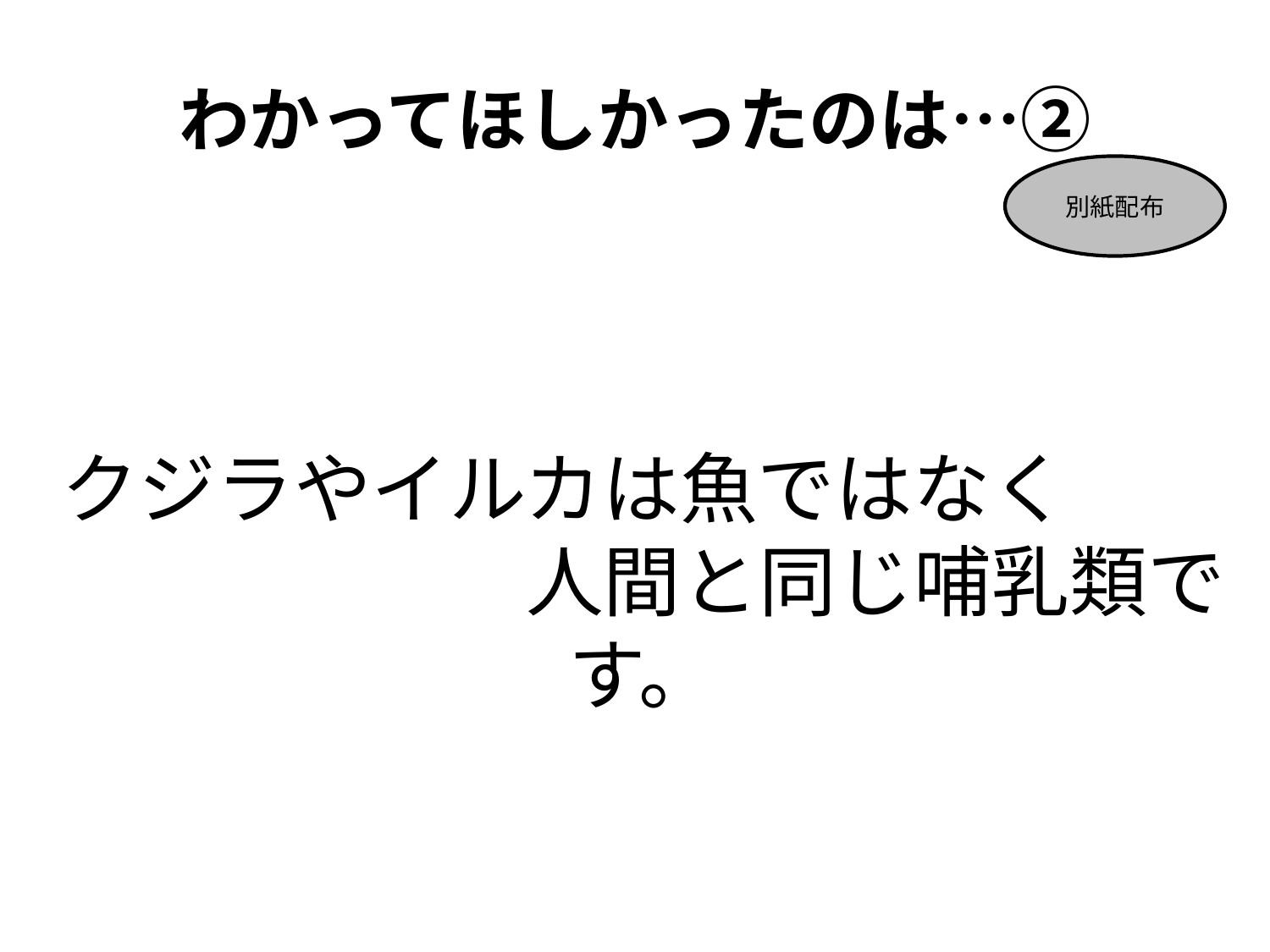

# わかってほしかったのは…②
別紙配布

クジラやイルカは魚ではなく　　　　　　　　人間と同じ哺乳類です。